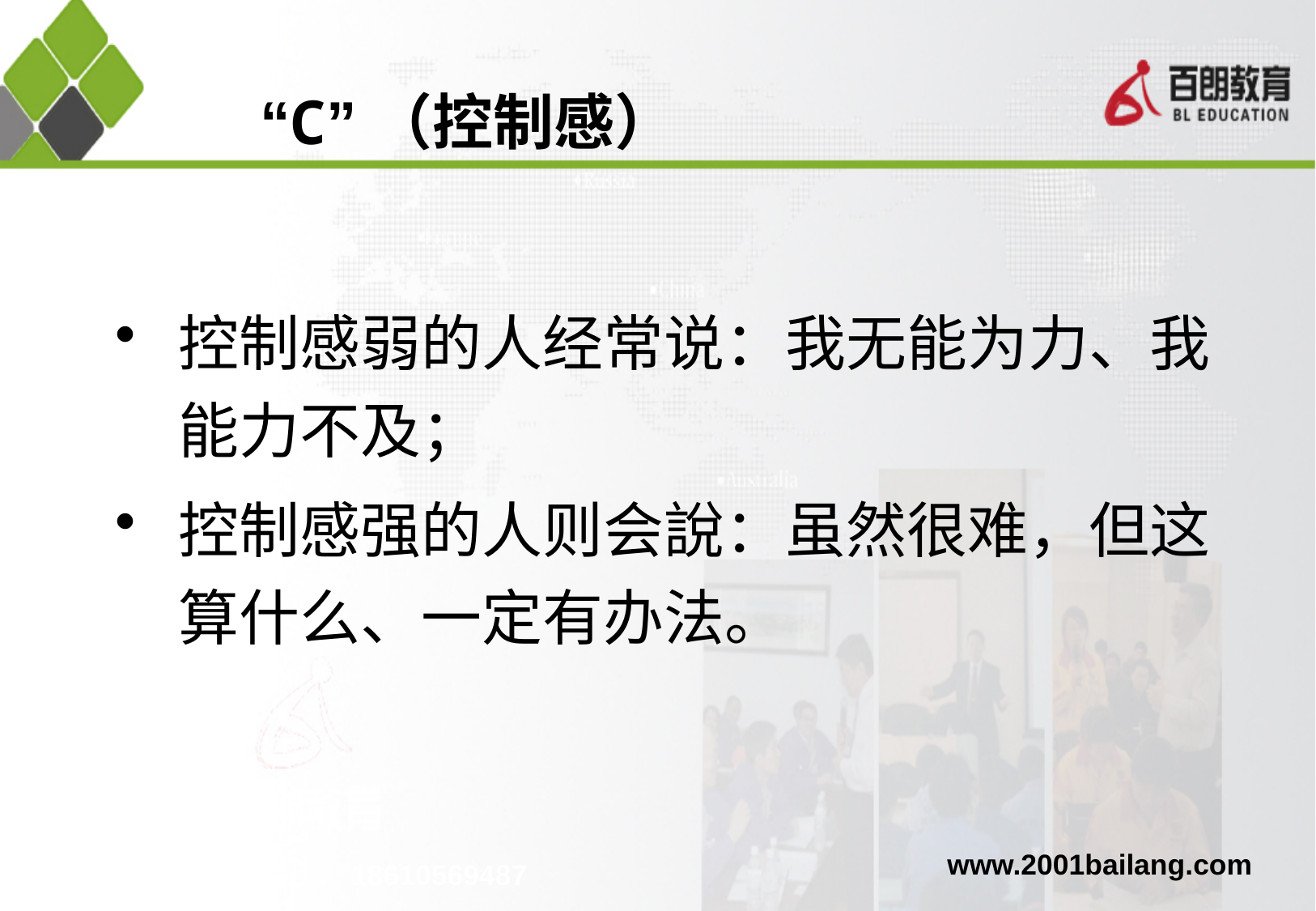

# “C”（控制感）

控制感弱的人经常说：我无能为力、我能力不及；
控制感强的人则会說：虽然很难，但这算什么、一定有办法。